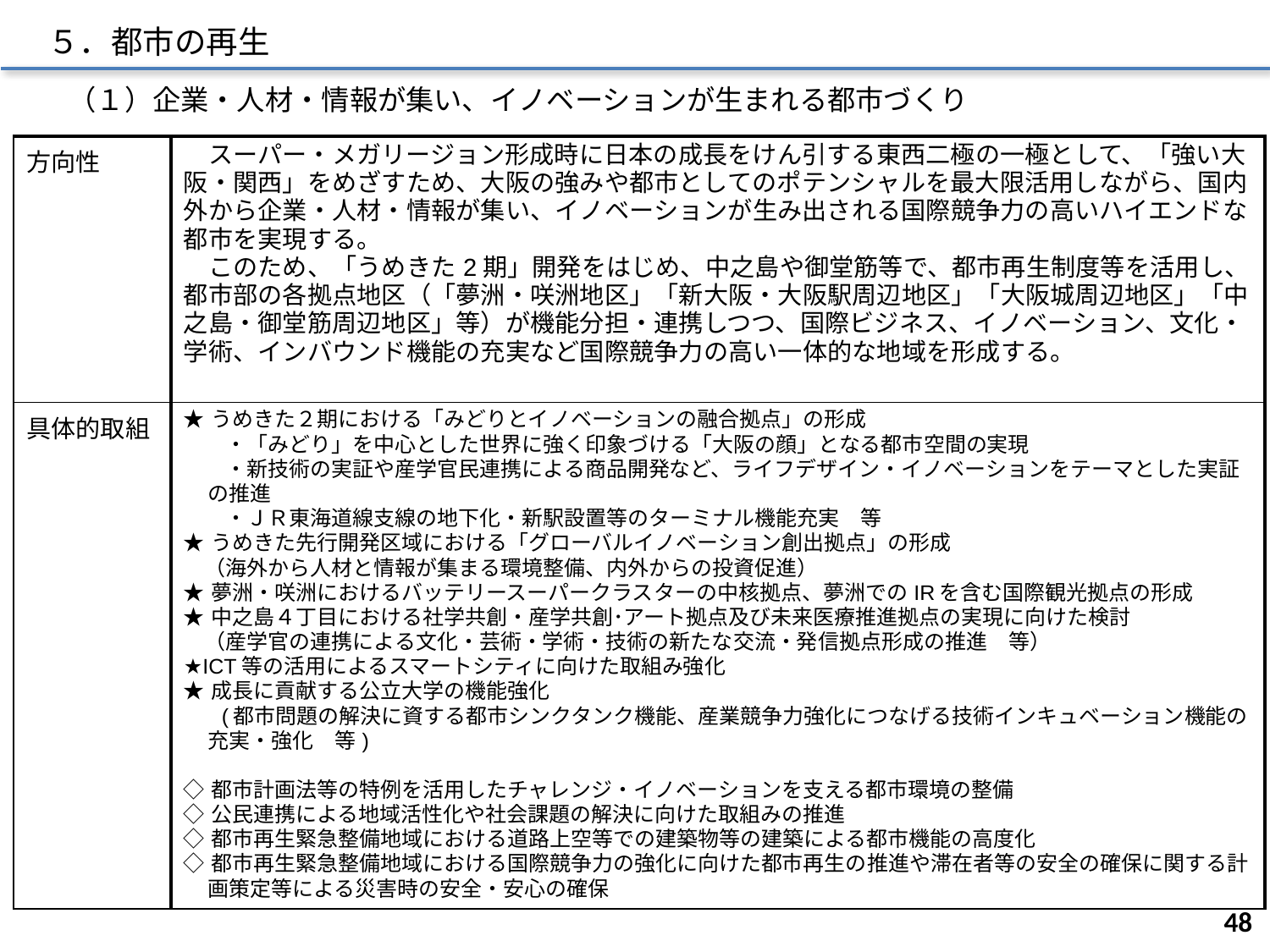

５．都市の再生
（１）企業・人材・情報が集い、イノベーションが生まれる都市づくり
| 方向性 | スーパー・メガリージョン形成時に日本の成長をけん引する東西二極の一極として、「強い大阪・関西」をめざすため、大阪の強みや都市としてのポテンシャルを最大限活用しながら、国内外から企業・人材・情報が集い、イノベーションが生み出される国際競争力の高いハイエンドな都市を実現する。 　このため、「うめきた2期」開発をはじめ、中之島や御堂筋等で、都市再生制度等を活用し、都市部の各拠点地区（「夢洲・咲洲地区」「新大阪・大阪駅周辺地区」「大阪城周辺地区」「中之島・御堂筋周辺地区」等）が機能分担・連携しつつ、国際ビジネス、イノベーション、文化・学術、インバウンド機能の充実など国際競争力の高い一体的な地域を形成する。 |
| --- | --- |
| 具体的取組 | ★うめきた２期における「みどりとイノベーションの融合拠点」の形成 　　・「みどり」を中心とした世界に強く印象づける「大阪の顔」となる都市空間の実現 　　・新技術の実証や産学官民連携による商品開発など、ライフデザイン・イノベーションをテーマとした実証の推進 　　・ＪＲ東海道線支線の地下化・新駅設置等のターミナル機能充実　等 ★うめきた先行開発区域における「グローバルイノベーション創出拠点」の形成 　（海外から人材と情報が集まる環境整備、内外からの投資促進） ★夢洲・咲洲におけるバッテリースーパークラスターの中核拠点、夢洲でのIRを含む国際観光拠点の形成 ★中之島４丁目における社学共創・産学共創･アート拠点及び未来医療推進拠点の実現に向けた検討 　（産学官の連携による文化・芸術・学術・技術の新たな交流・発信拠点形成の推進　等） ★ICT等の活用によるスマートシティに向けた取組み強化 ★成長に貢献する公立大学の機能強化 　(都市問題の解決に資する都市シンクタンク機能、産業競争力強化につなげる技術インキュベーション機能の充実・強化　等) ◇都市計画法等の特例を活用したチャレンジ・イノベーションを支える都市環境の整備 ◇公民連携による地域活性化や社会課題の解決に向けた取組みの推進 ◇都市再生緊急整備地域における道路上空等での建築物等の建築による都市機能の高度化 ◇都市再生緊急整備地域における国際競争力の強化に向けた都市再生の推進や滞在者等の安全の確保に関する計画策定等による災害時の安全・安心の確保 |
48